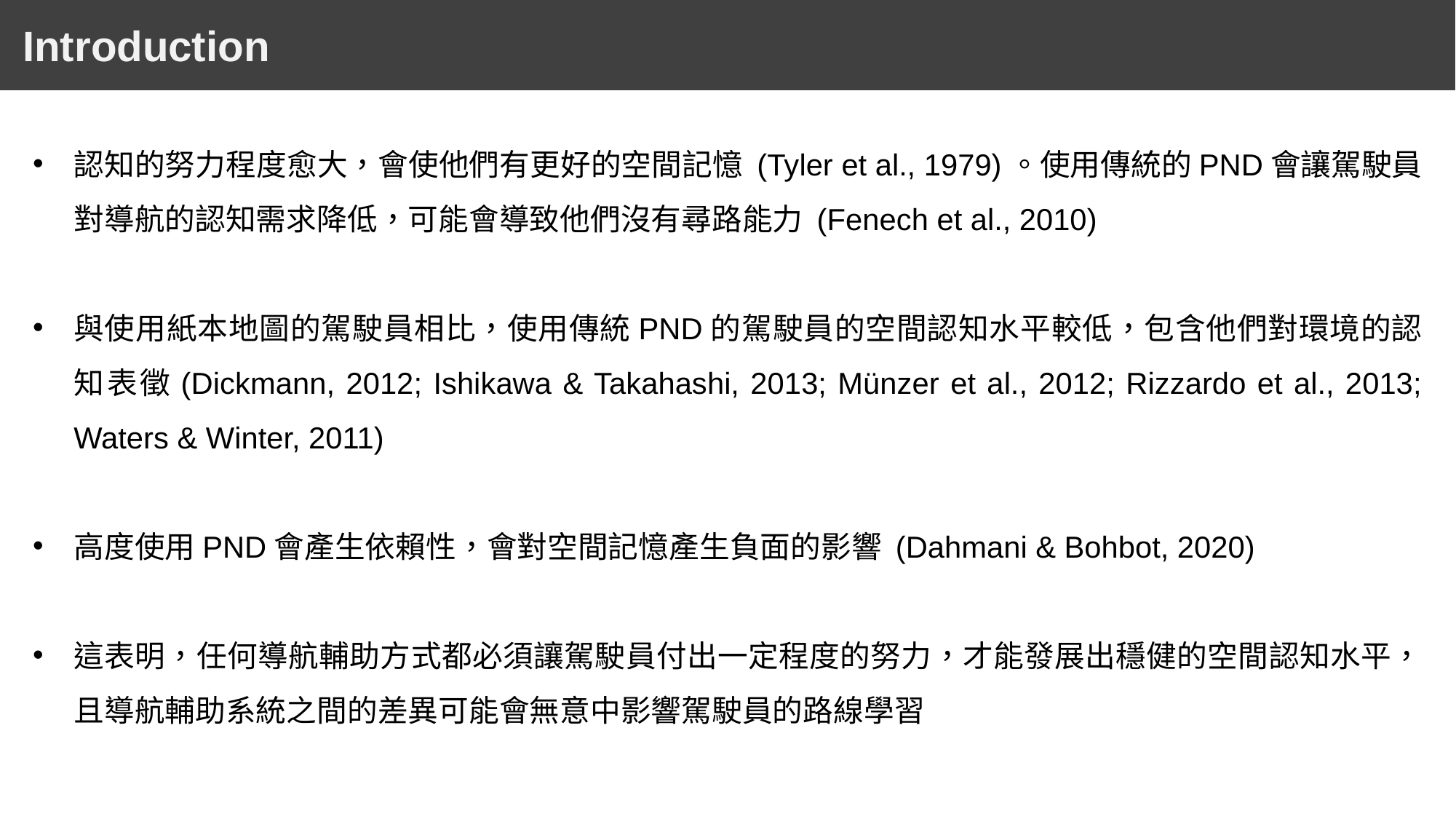

Introduction
認知的努力程度愈大，會使他們有更好的空間記憶 (Tyler et al., 1979)。使用傳統的PND會讓駕駛員對導航的認知需求降低，可能會導致他們沒有尋路能力 (Fenech et al., 2010)

與使用紙本地圖的駕駛員相比，使用傳統PND的駕駛員的空間認知水平較低，包含他們對環境的認知表徵(Dickmann, 2012; Ishikawa & Takahashi, 2013; Münzer et al., 2012; Rizzardo et al., 2013; Waters & Winter, 2011)

高度使用PND會產生依賴性，會對空間記憶產生負面的影響 (Dahmani & Bohbot, 2020)

這表明，任何導航輔助方式都必須讓駕駛員付出一定程度的努力，才能發展出穩健的空間認知水平，且導航輔助系統之間的差異可能會無意中影響駕駛員的路線學習